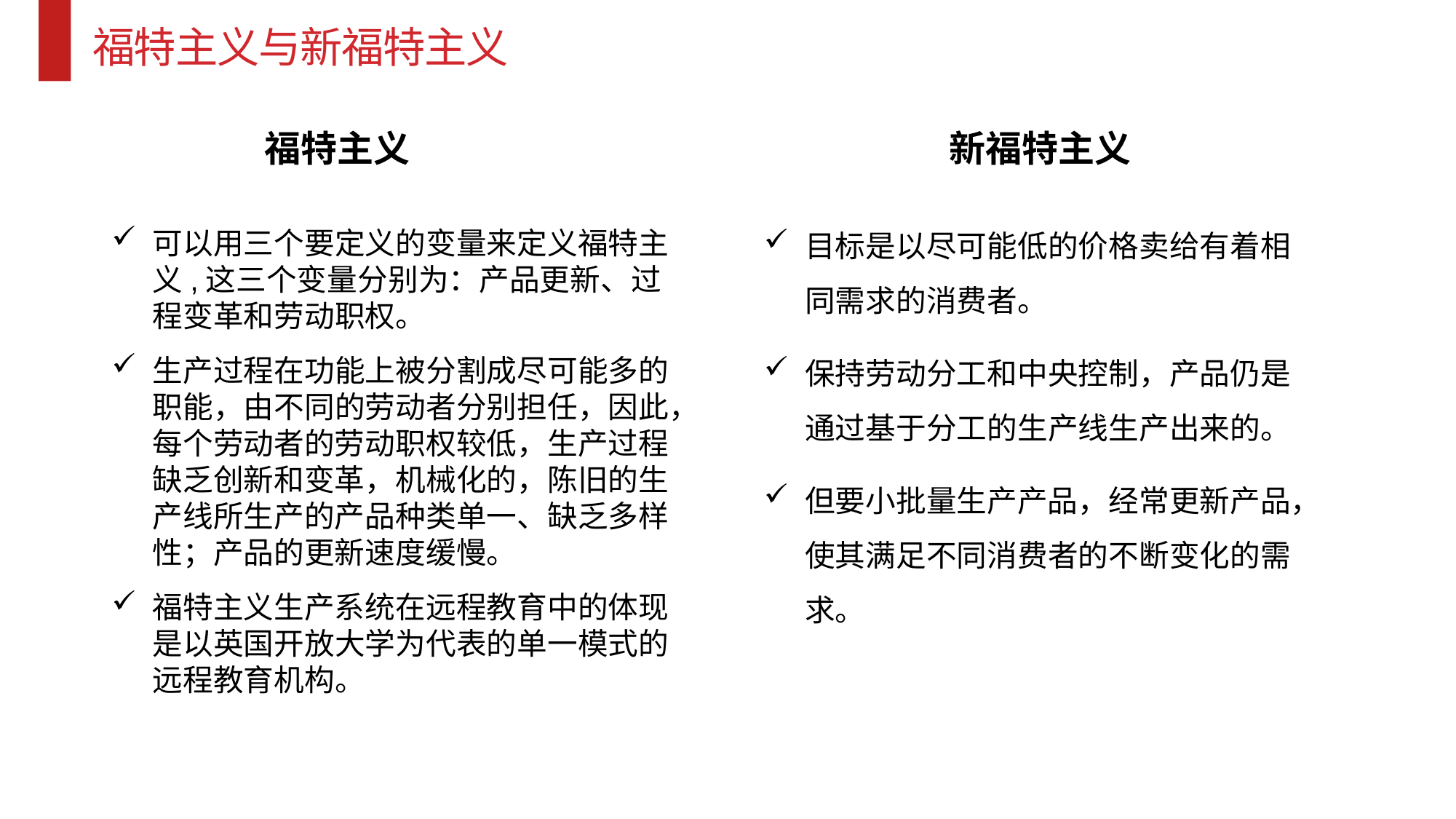

福特主义与新福特主义
新福特主义
福特主义
目标是以尽可能低的价格卖给有着相同需求的消费者。
保持劳动分工和中央控制，产品仍是通过基于分工的生产线生产出来的。
但要小批量生产产品，经常更新产品，使其满足不同消费者的不断变化的需求。
可以用三个要定义的变量来定义福特主义,这三个变量分别为：产品更新、过程变革和劳动职权。
生产过程在功能上被分割成尽可能多的职能，由不同的劳动者分别担任，因此，每个劳动者的劳动职权较低，生产过程缺乏创新和变革，机械化的，陈旧的生产线所生产的产品种类单一、缺乏多样性；产品的更新速度缓慢。
福特主义生产系统在远程教育中的体现是以英国开放大学为代表的单一模式的远程教育机构。